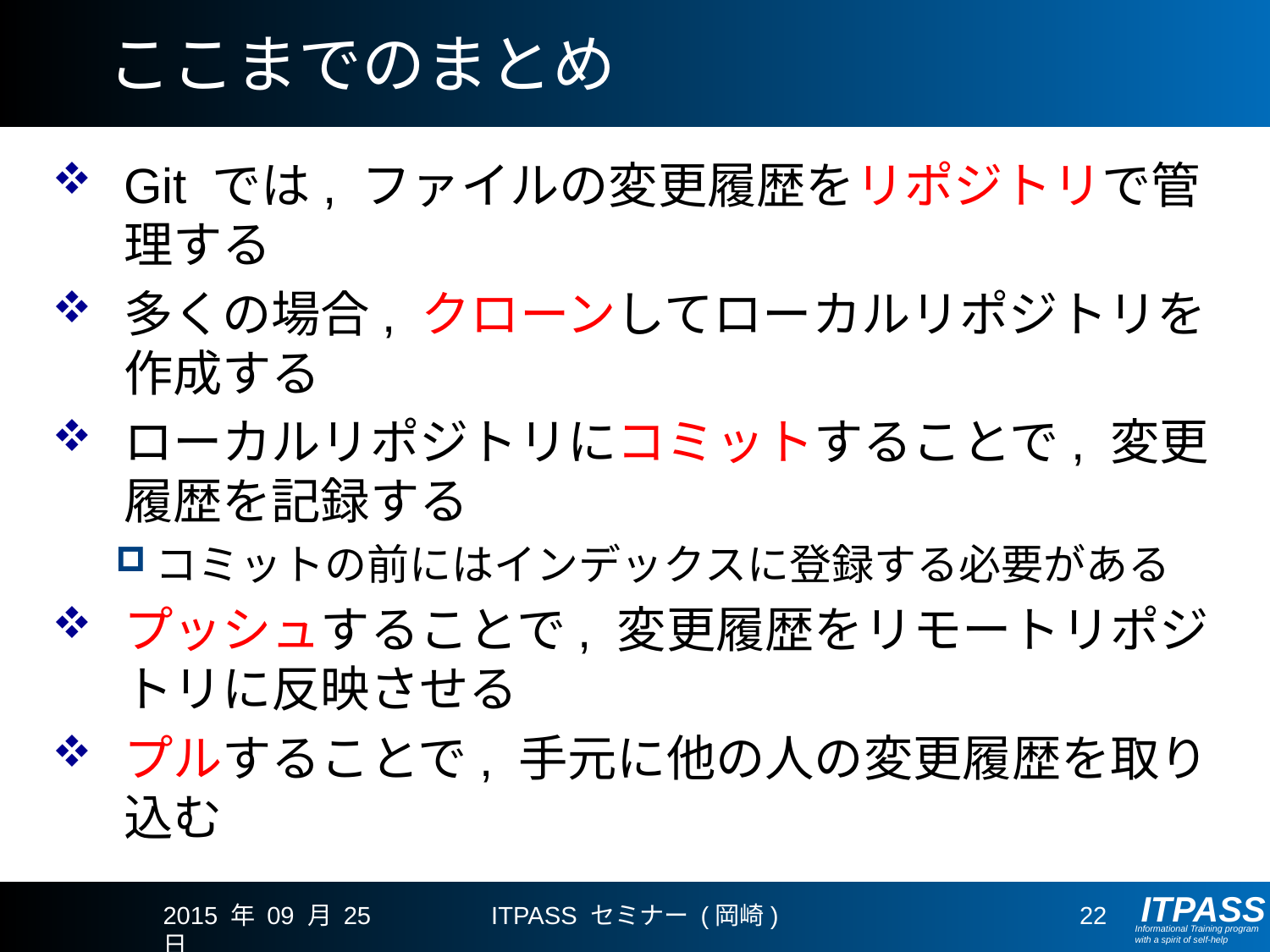

# ここまでのまとめ
Git では, ファイルの変更履歴をリポジトリで管理する
多くの場合, クローンしてローカルリポジトリを作成する
ローカルリポジトリにコミットすることで, 変更履歴を記録する
コミットの前にはインデックスに登録する必要がある
プッシュすることで, 変更履歴をリモートリポジトリに反映させる
プルすることで, 手元に他の人の変更履歴を取り込む

2015 年 09 月 25 日
ITPASS セミナー (岡崎)
22